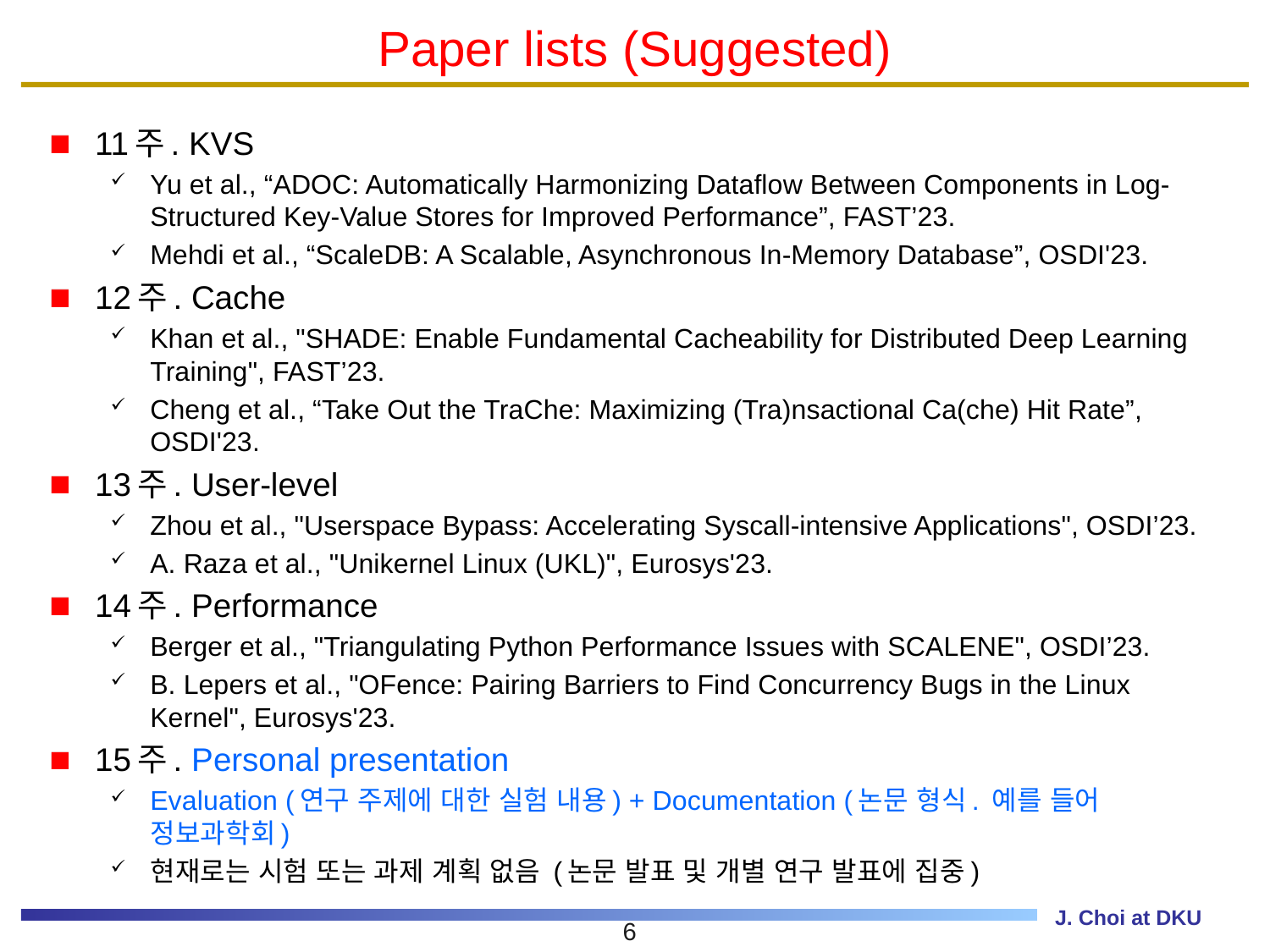

# Paper lists (Suggested)
11주. KVS
Yu et al., “ADOC: Automatically Harmonizing Dataflow Between Components in Log-Structured Key-Value Stores for Improved Performance”, FAST’23.
Mehdi et al., “ScaleDB: A Scalable, Asynchronous In-Memory Database”, OSDI'23.
12주. Cache
Khan et al., "SHADE: Enable Fundamental Cacheability for Distributed Deep Learning Training", FAST’23.
Cheng et al., “Take Out the TraChe: Maximizing (Tra)nsactional Ca(che) Hit Rate”, OSDI'23.
13주. User-level
Zhou et al., "Userspace Bypass: Accelerating Syscall-intensive Applications", OSDI’23.
A. Raza et al., "Unikernel Linux (UKL)", Eurosys'23.
14주. Performance
Berger et al., "Triangulating Python Performance Issues with SCALENE", OSDI’23.
B. Lepers et al., "OFence: Pairing Barriers to Find Concurrency Bugs in the Linux Kernel", Eurosys'23.
15주. Personal presentation
Evaluation (연구 주제에 대한 실험 내용) + Documentation (논문 형식. 예를 들어 정보과학회)
현재로는 시험 또는 과제 계획 없음 (논문 발표 및 개별 연구 발표에 집중)
6